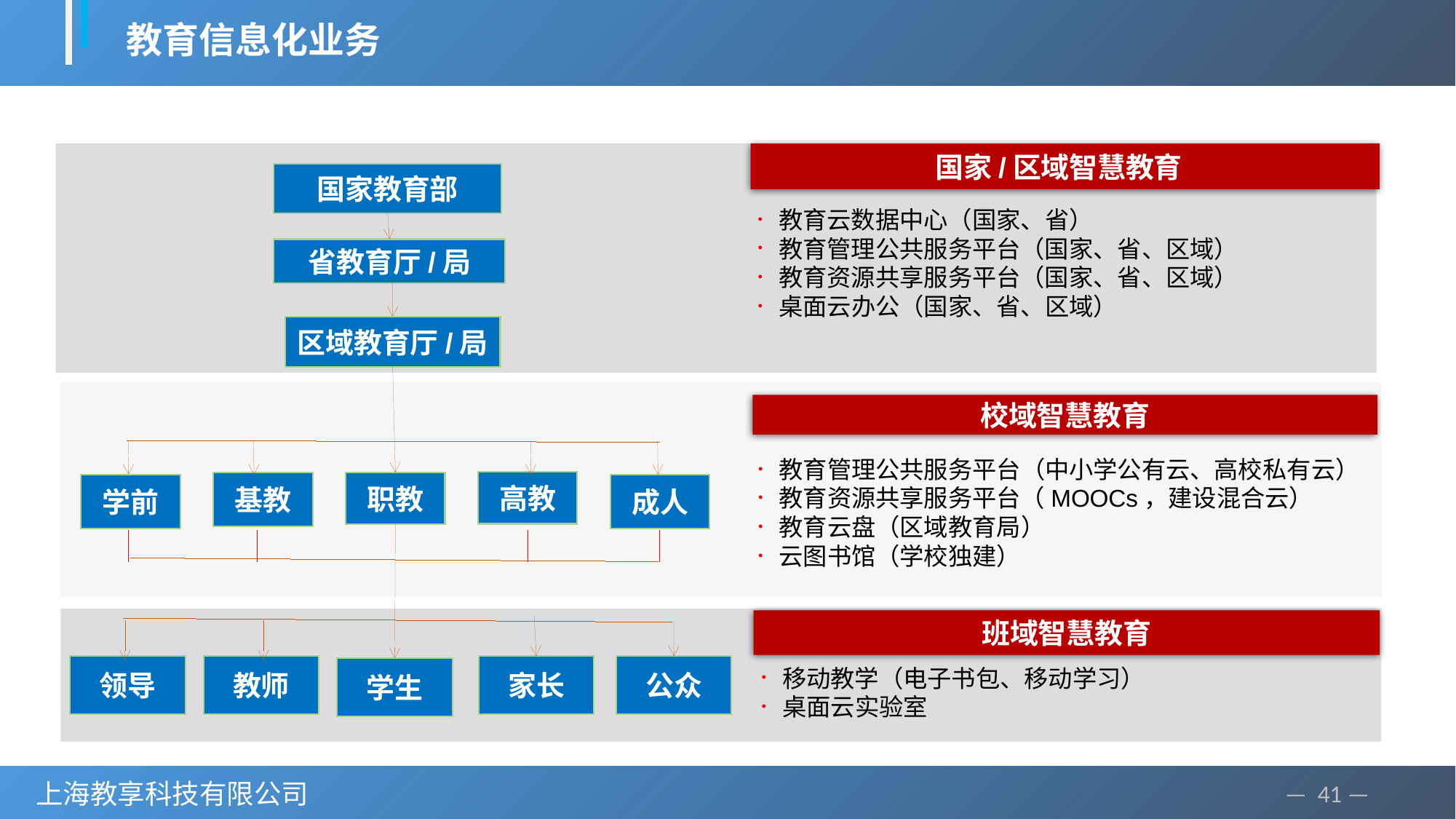

教育信息化业务

国家/区域智慧教育
国家教育部
教育云数据中心（国家、省）
教育管理公共服务平台（国家、省、区域）
教育资源共享服务平台（国家、省、区域）
桌面云办公（国家、省、区域）
省教育厅/局
区域教育厅/局

校域智慧教育
教育管理公共服务平台（中小学公有云、高校私有云）
教育资源共享服务平台（MOOCs，建设混合云）
教育云盘（区域教育局）
云图书馆（学校独建）

高教
基教
职教
学前
成人

班域智慧教育
领导
教师
家长
公众
移动教学（电子书包、移动学习）
桌面云实验室
学生